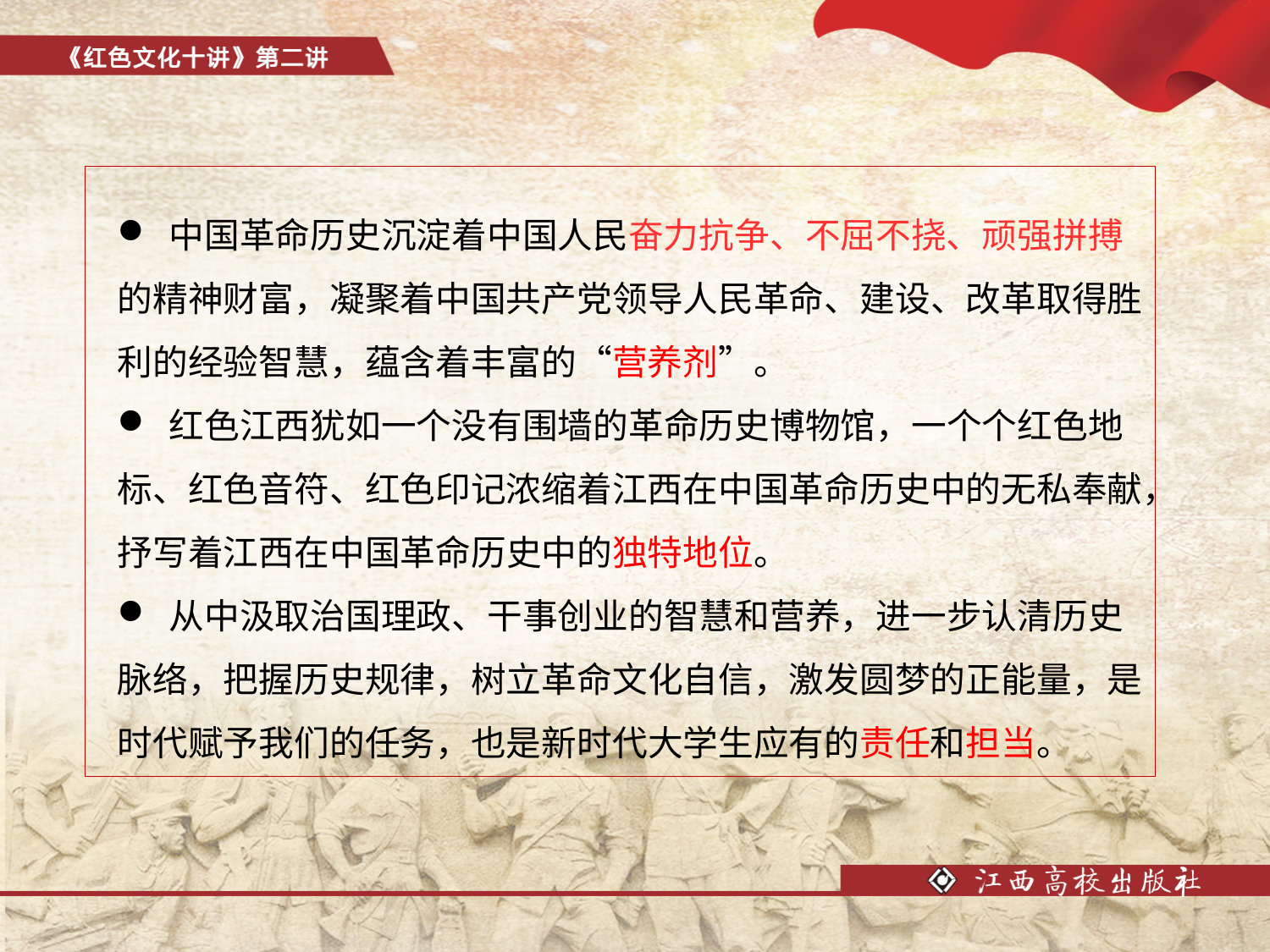

中国革命历史沉淀着中国人民奋力抗争、不屈不挠、顽强拼搏的精神财富，凝聚着中国共产党领导人民革命、建设、改革取得胜利的经验智慧，蕴含着丰富的“营养剂”。
 红色江西犹如一个没有围墙的革命历史博物馆，一个个红色地标、红色音符、红色印记浓缩着江西在中国革命历史中的无私奉献，抒写着江西在中国革命历史中的独特地位。
 从中汲取治国理政、干事创业的智慧和营养，进一步认清历史脉络，把握历史规律，树立革命文化自信，激发圆梦的正能量，是时代赋予我们的任务，也是新时代大学生应有的责任和担当。